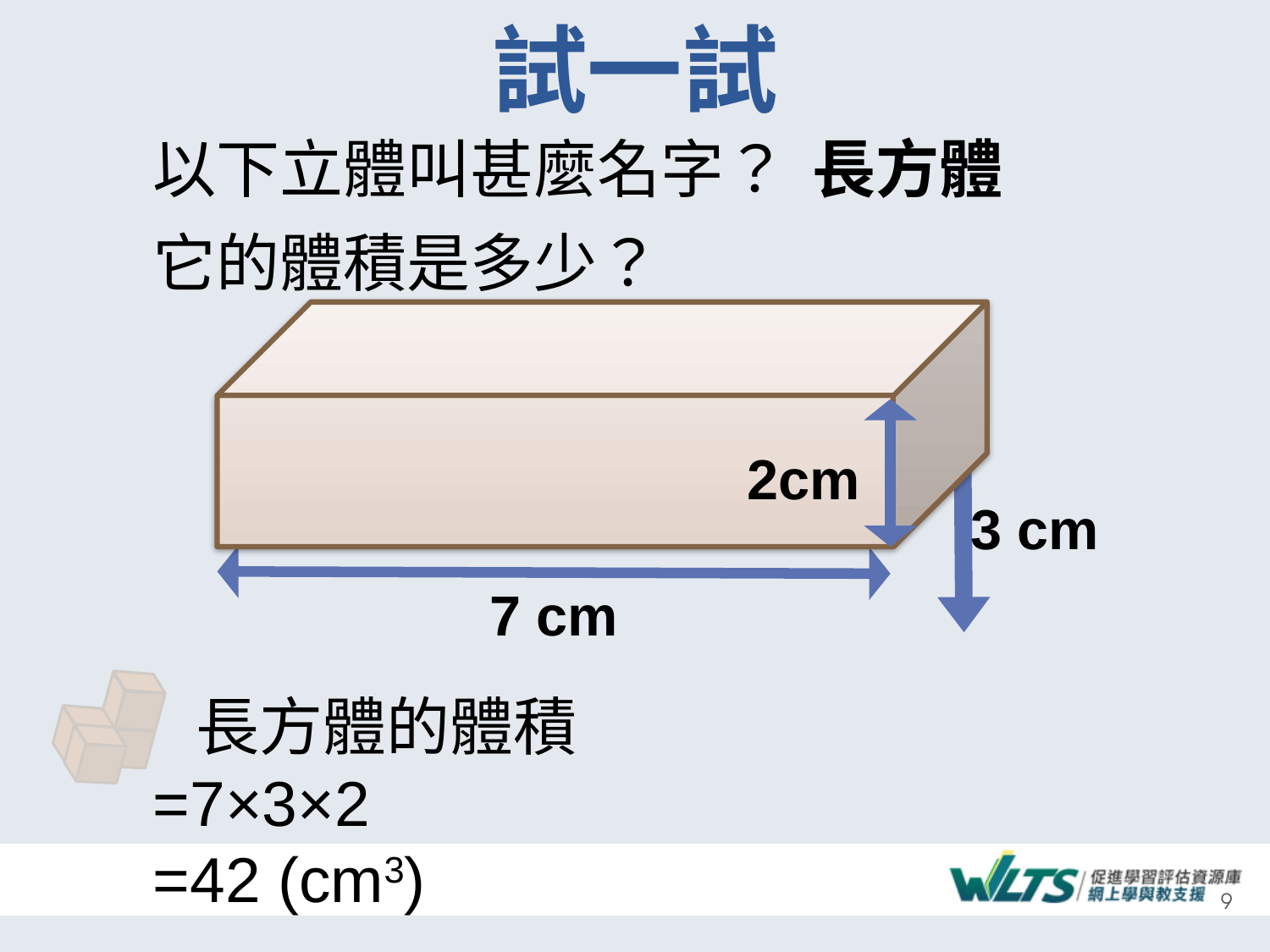

# 試一試

長方體
以下立體叫甚麼名字？
它的體積是多少？

2cm
3 cm
7 cm
  長方體的體積
=7×3×2
=42 (cm3)
9